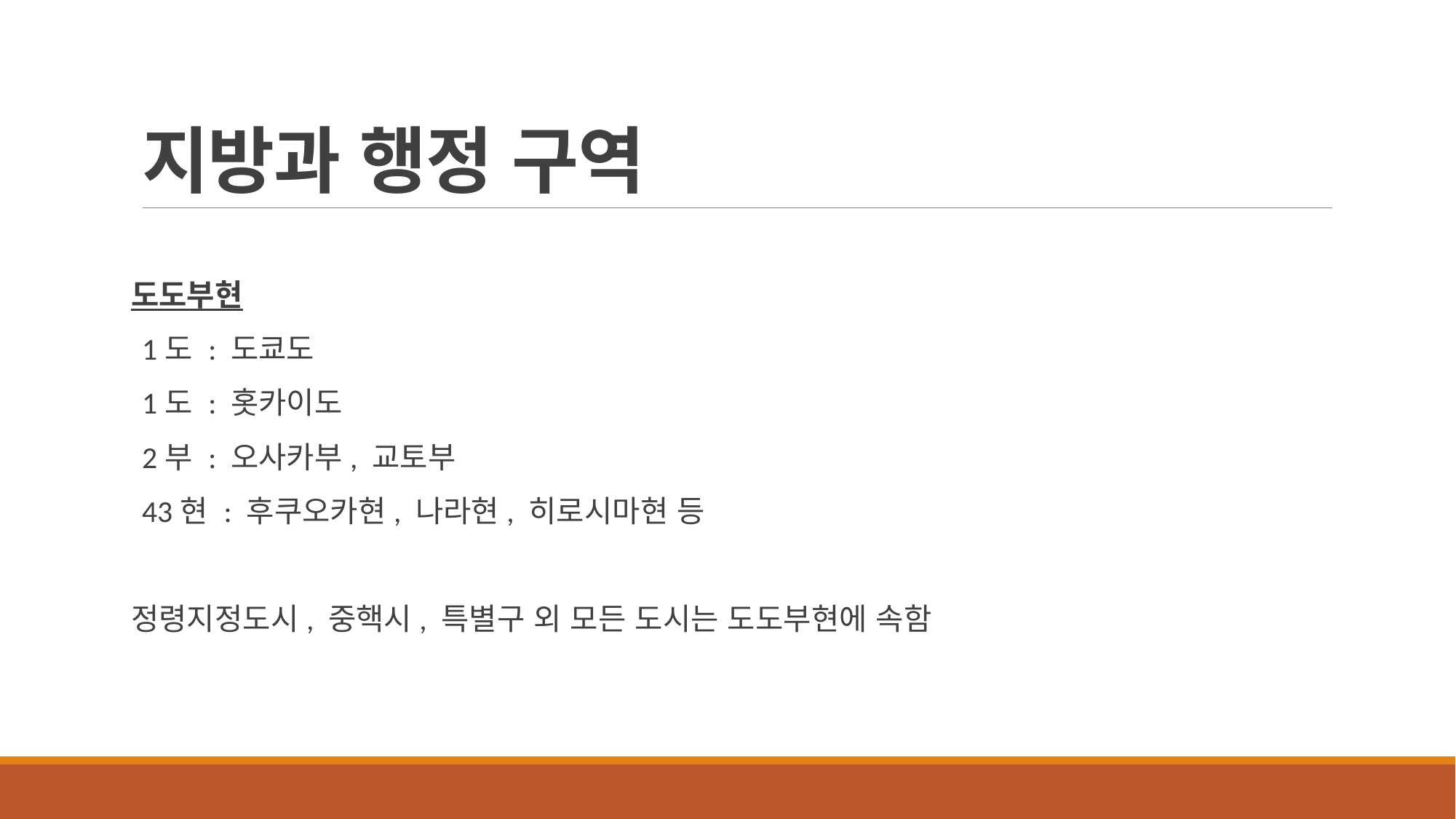

# 지방과 행정 구역

도도부현
1도 : 도쿄도
1도 : 홋카이도
2부 : 오사카부, 교토부
43현 : 후쿠오카현, 나라현, 히로시마현 등

정령지정도시, 중핵시, 특별구 외 모든 도시는 도도부현에 속함